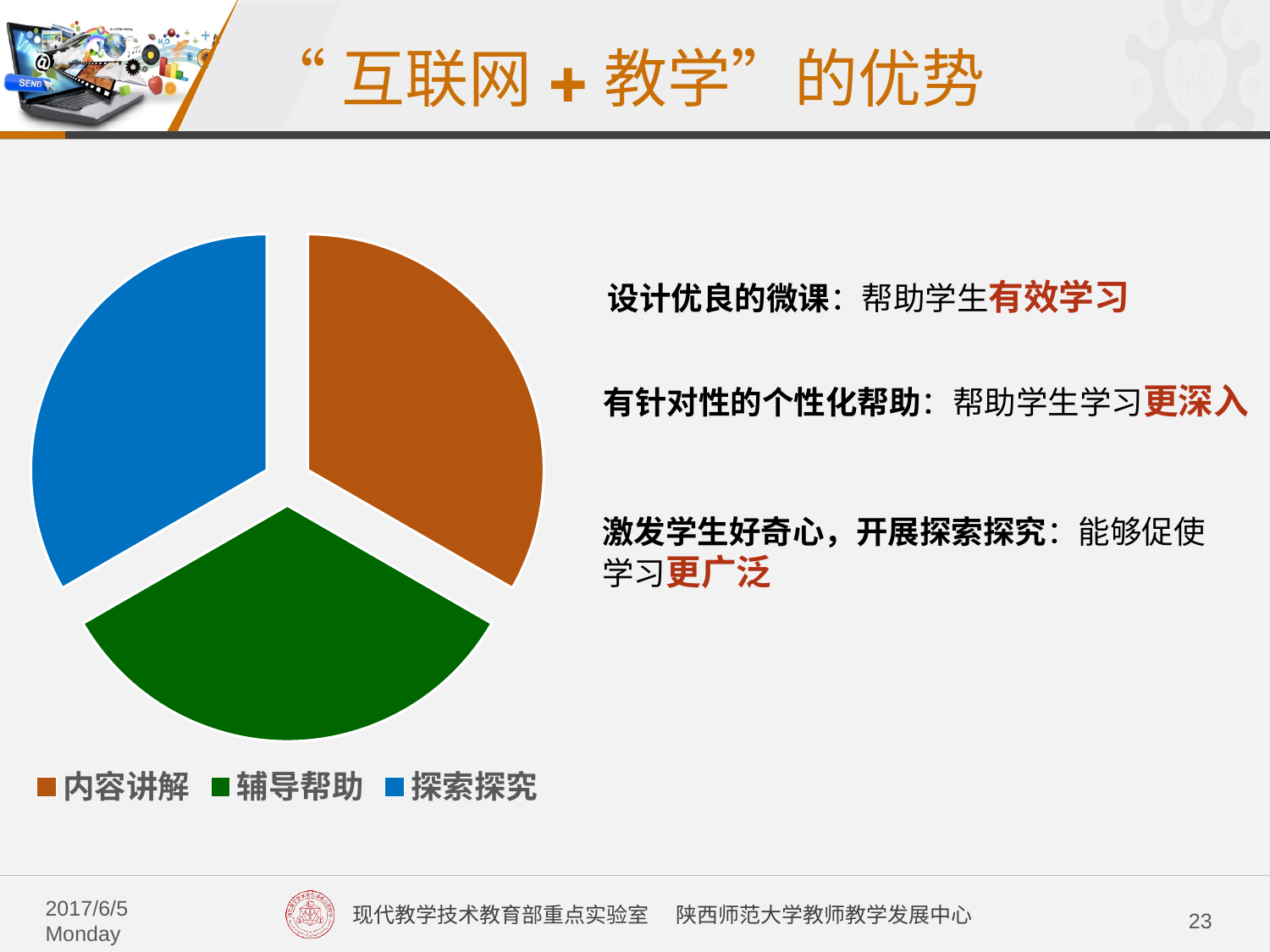

“互联网+教学”的优势

### Chart

| Category | 列1 |
|---|---|
| 内容讲解 | 1.0 |
| 辅导帮助 | 1.0 |
| 探索探究 | 1.0 |
设计优良的微课：帮助学生有效学习
有针对性的个性化帮助：帮助学生学习更深入
激发学生好奇心，开展探索探究：能够促使学习更广泛
2017/6/5 Monday
23